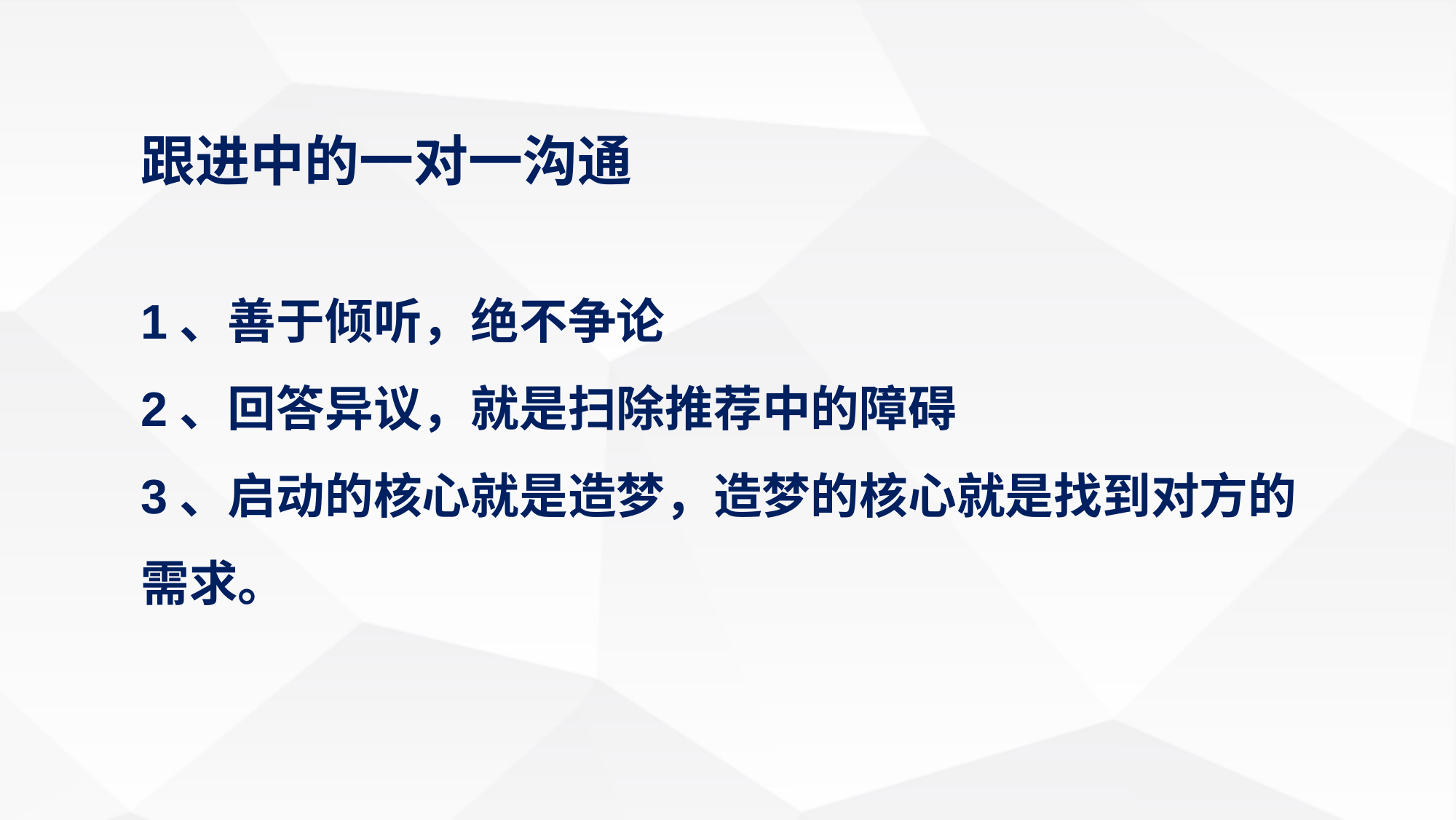

跟进中的一对一沟通

1、善于倾听，绝不争论
2、回答异议，就是扫除推荐中的障碍
3、启动的核心就是造梦，造梦的核心就是找到对方的需求。